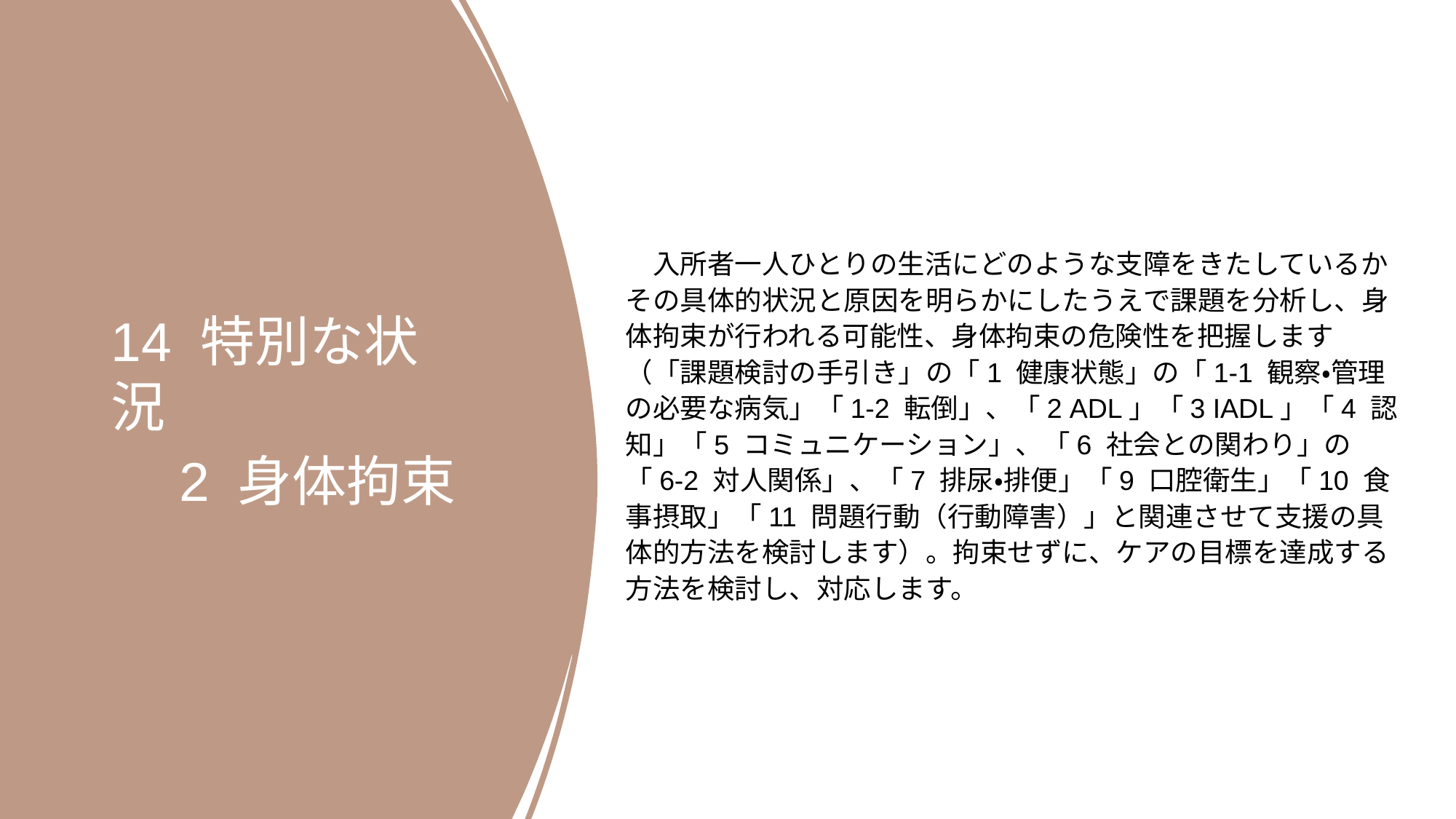

入所者一人ひとりの生活にどのような支障をきたしているかその具体的状況と原因を明らかにしたうえで課題を分析し、身体拘束が行われる可能性、身体拘束の危険性を把握します（「課題検討の手引き」の「1 健康状態」の「1-1 観察・管理の必要な病気」「1-2 転倒」、「2 ADL」「3 IADL」「4 認知」「5 コミュニケーション」、「6 社会との関わり」の「6-2 対人関係」、「7 排尿・排便」「9 口腔衛生」「10 食事摂取」「11 問題行動（行動障害）」と関連させて支援の具体的方法を検討します）。拘束せずに、ケアの目標を達成する方法を検討し、対応します。
14 特別な状況
　2 身体拘束